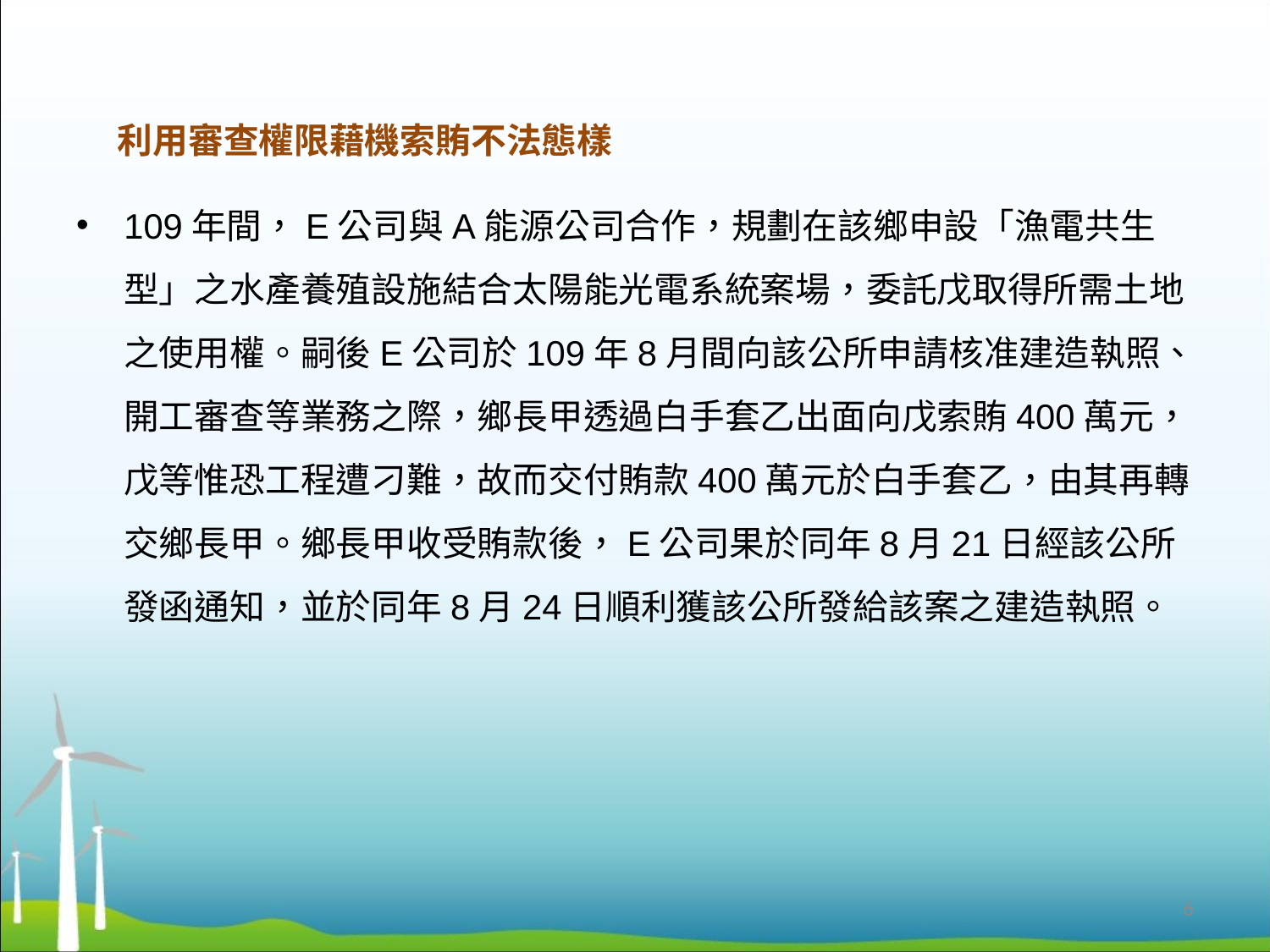

利用審查權限藉機索賄不法態樣
109年間，E公司與A能源公司合作，規劃在該鄉申設「漁電共生型」之水產養殖設施結合太陽能光電系統案場，委託戊取得所需土地之使用權。嗣後E公司於109年8月間向該公所申請核准建造執照、開工審查等業務之際，鄉長甲透過白手套乙出面向戊索賄400萬元，戊等惟恐工程遭刁難，故而交付賄款400萬元於白手套乙，由其再轉交鄉長甲。鄉長甲收受賄款後，E公司果於同年8月21日經該公所發函通知，並於同年8月24日順利獲該公所發給該案之建造執照。
6